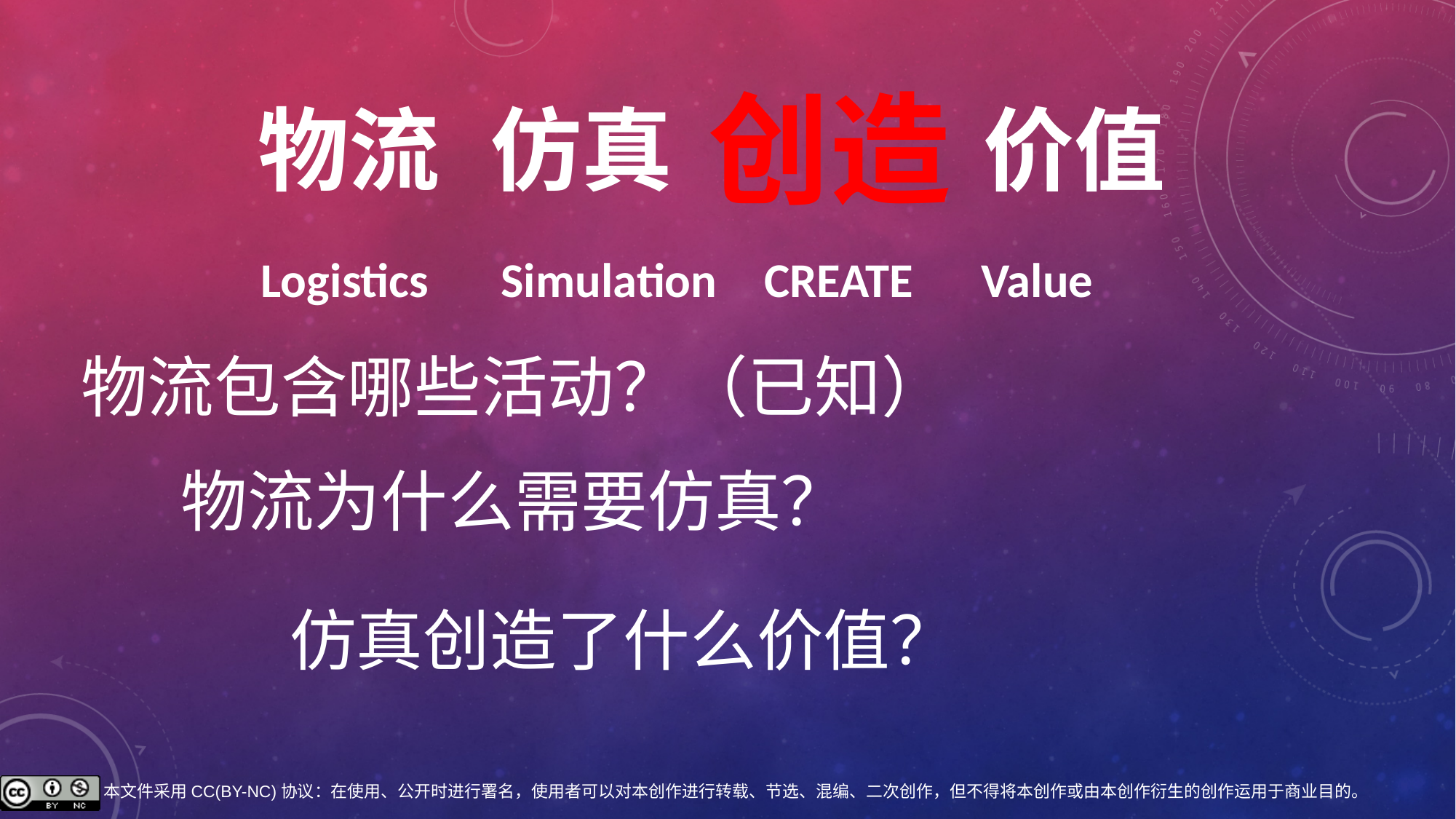

创造
仿真
价值
物流
CREATE
Value
Simulation
Logistics
物流包含哪些活动？（已知）
物流为什么需要仿真？
仿真创造了什么价值？